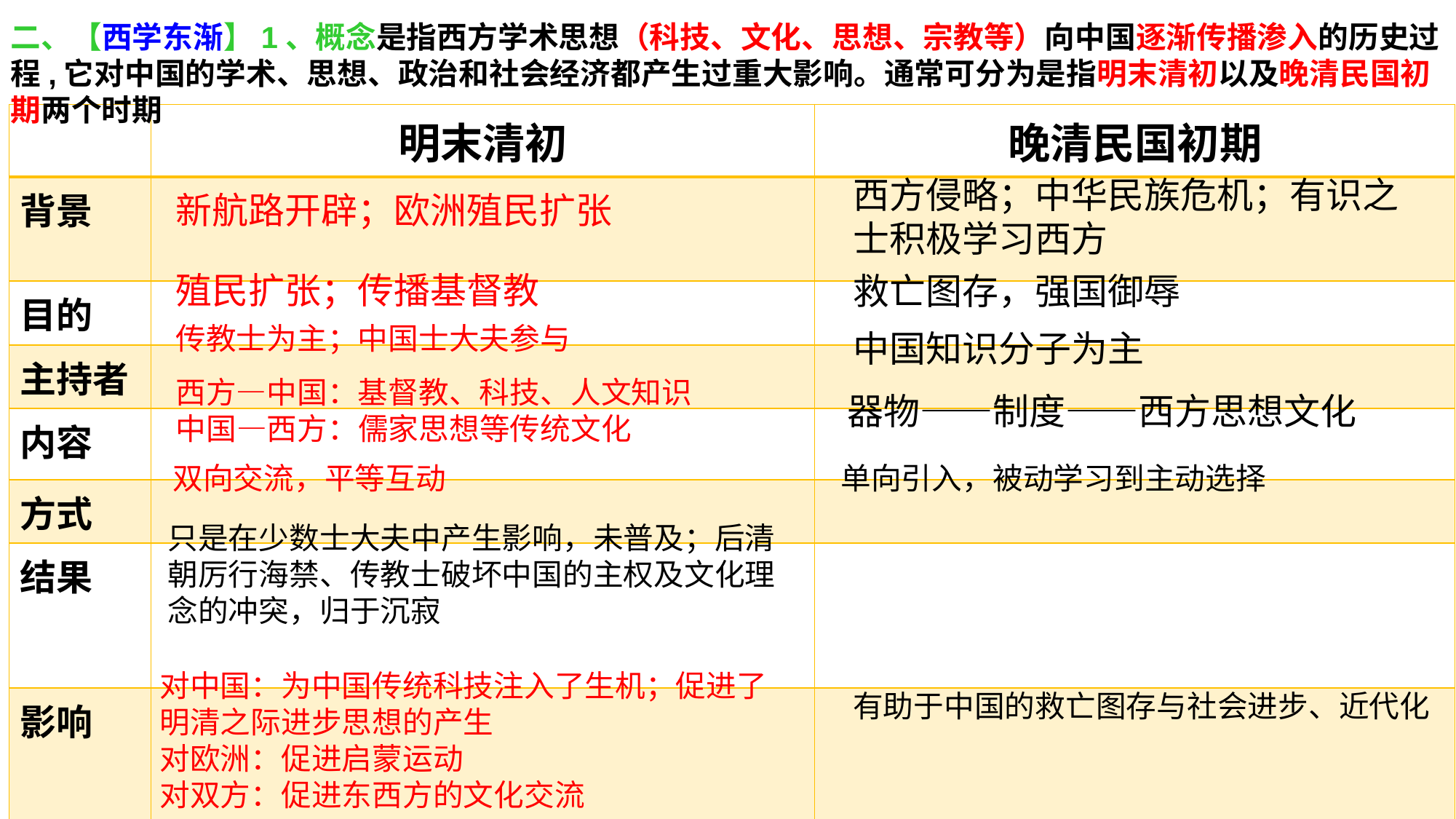

二、【西学东渐】1、概念是指西方学术思想（科技、文化、思想、宗教等）向中国逐渐传播渗入的历史过程,它对中国的学术、思想、政治和社会经济都产生过重大影响。通常可分为是指明末清初以及晚清民国初期两个时期
|  | 明末清初 | 晚清民国初期 |
| --- | --- | --- |
| 背景 |  |  |
| 目的 |  |  |
| 主持者 |  |  |
| 内容 |  |  |
| 方式 |  |  |
| 结果 |  |  |
| 影响 |  |  |
西方侵略；中华民族危机；有识之士积极学习西方
新航路开辟；欧洲殖民扩张
殖民扩张；传播基督教
救亡图存，强国御辱
传教士为主；中国士大夫参与
中国知识分子为主
西方—中国：基督教、科技、人文知识
中国—西方：儒家思想等传统文化
器物——制度——西方思想文化
双向交流，平等互动
单向引入，被动学习到主动选择
只是在少数士大夫中产生影响，未普及；后清朝厉行海禁、传教士破坏中国的主权及文化理念的冲突，归于沉寂
对中国：为中国传统科技注入了生机；促进了明清之际进步思想的产生
对欧洲：促进启蒙运动
对双方：促进东西方的文化交流
有助于中国的救亡图存与社会进步、近代化